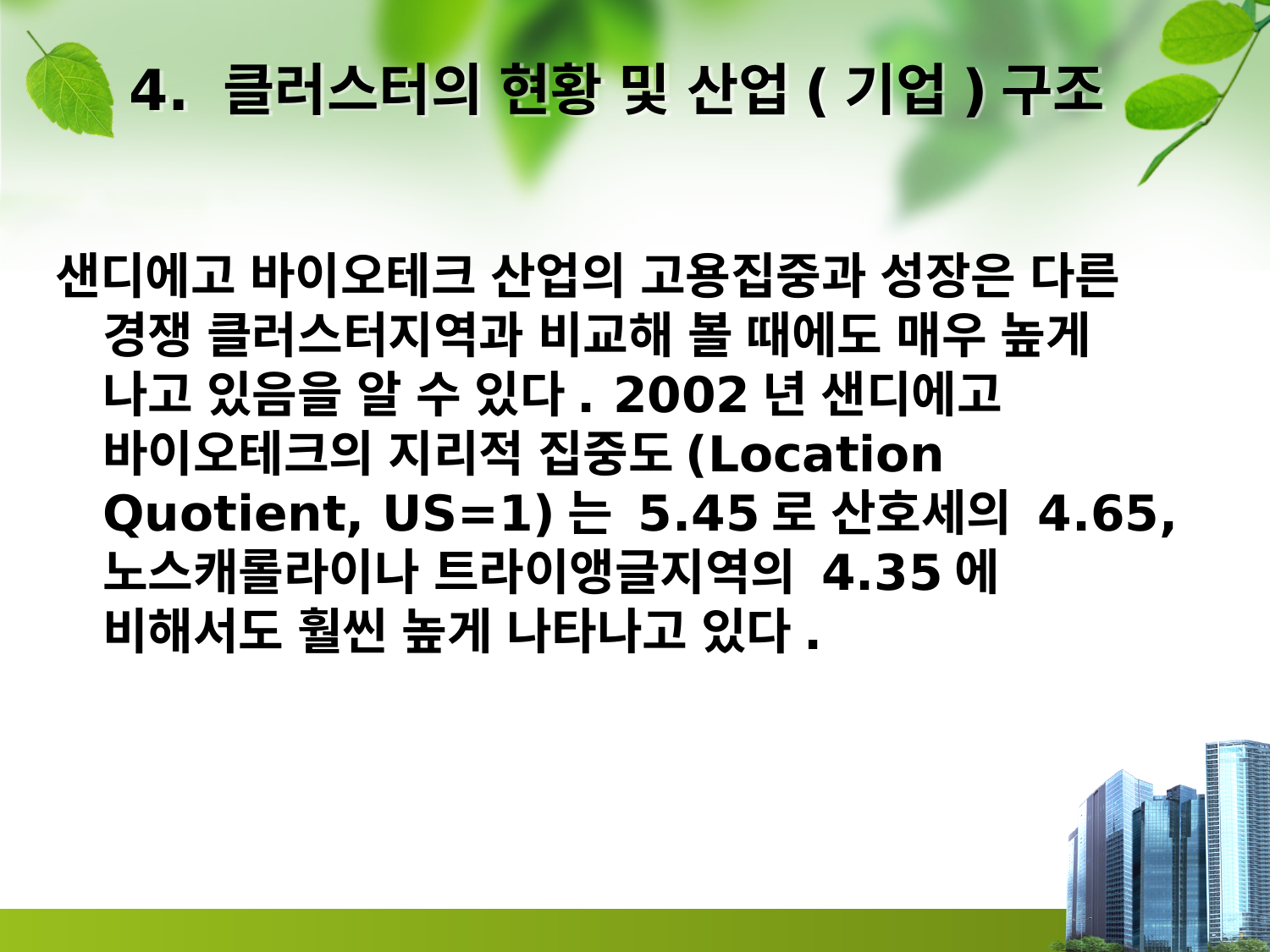

# 4. 클러스터의 현황 및 산업(기업)구조

샌디에고 바이오테크 산업의 고용집중과 성장은 다른 경쟁 클러스터지역과 비교해 볼 때에도 매우 높게 나고 있음을 알 수 있다. 2002년 샌디에고 바이오테크의 지리적 집중도(Location Quotient, US=1)는 5.45로 산호세의 4.65, 노스캐롤라이나 트라이앵글지역의 4.35에 비해서도 훨씬 높게 나타나고 있다.